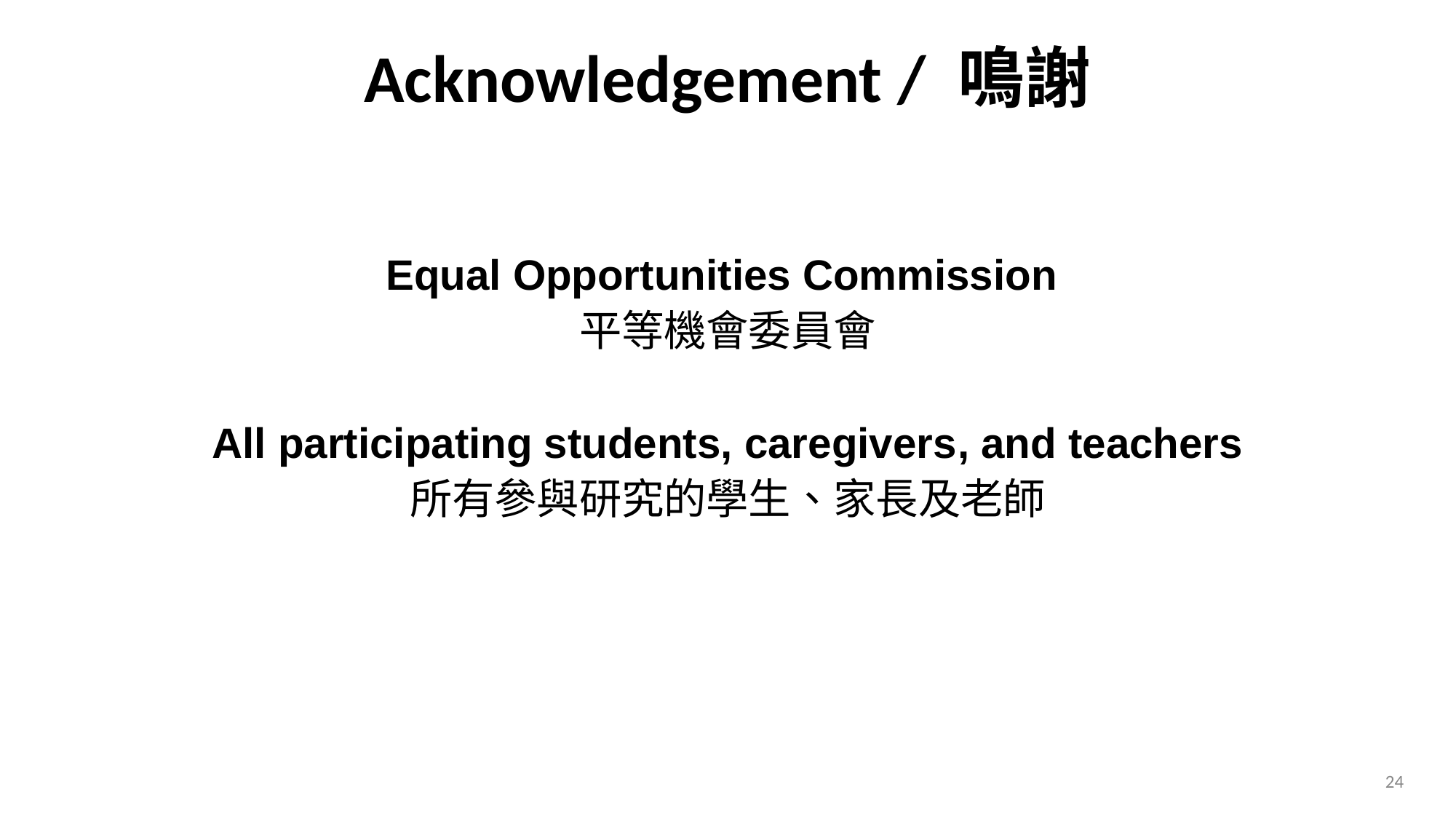

Acknowledgement / 鳴謝
# Equal Opportunities Commission 平等機會委員會 All participating students, caregivers, and teachers 所有參與研究的學生、家長及老師
24